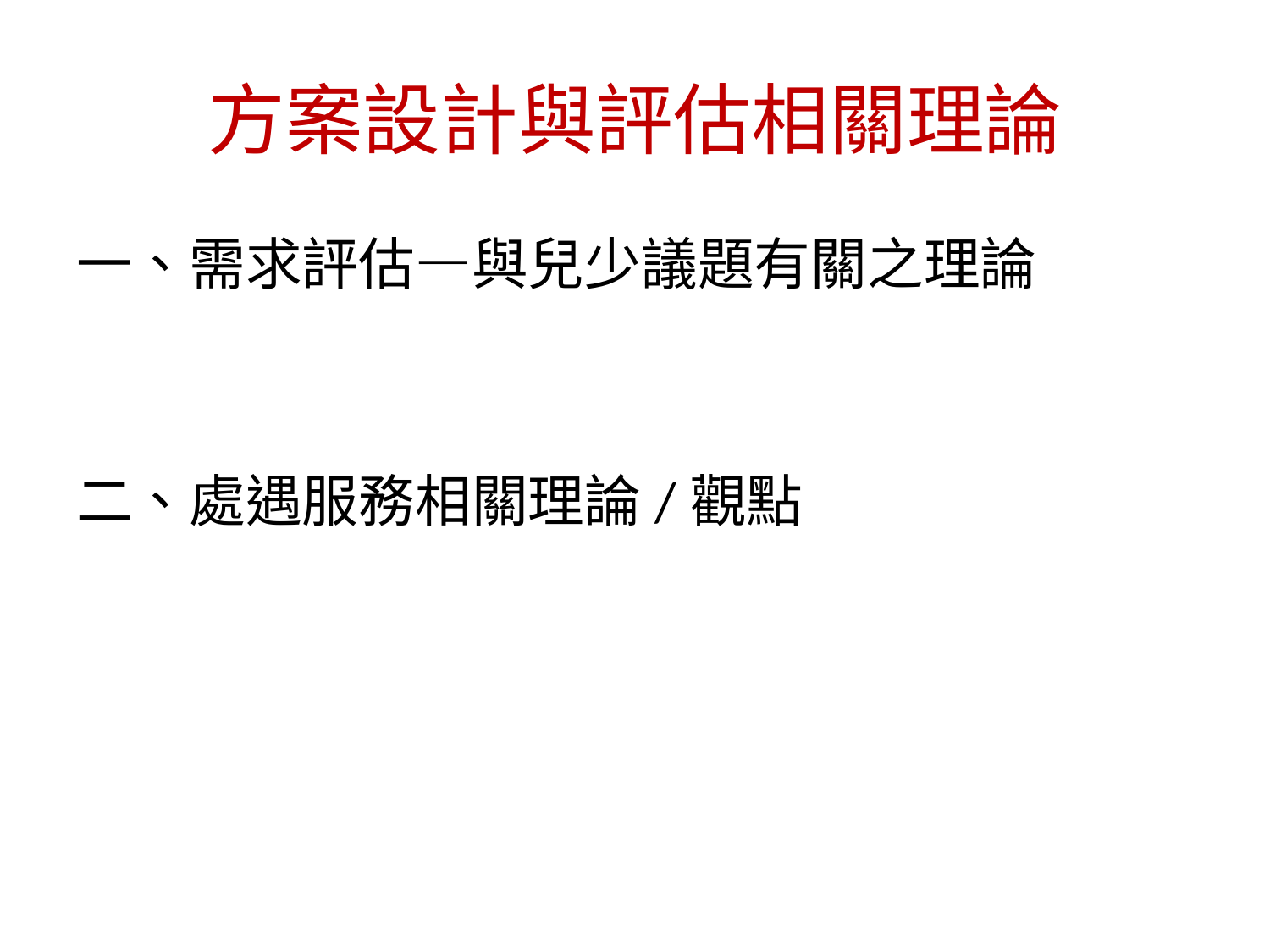

# 方案設計與評估相關理論
一、需求評估—與兒少議題有關之理論

二、處遇服務相關理論/觀點